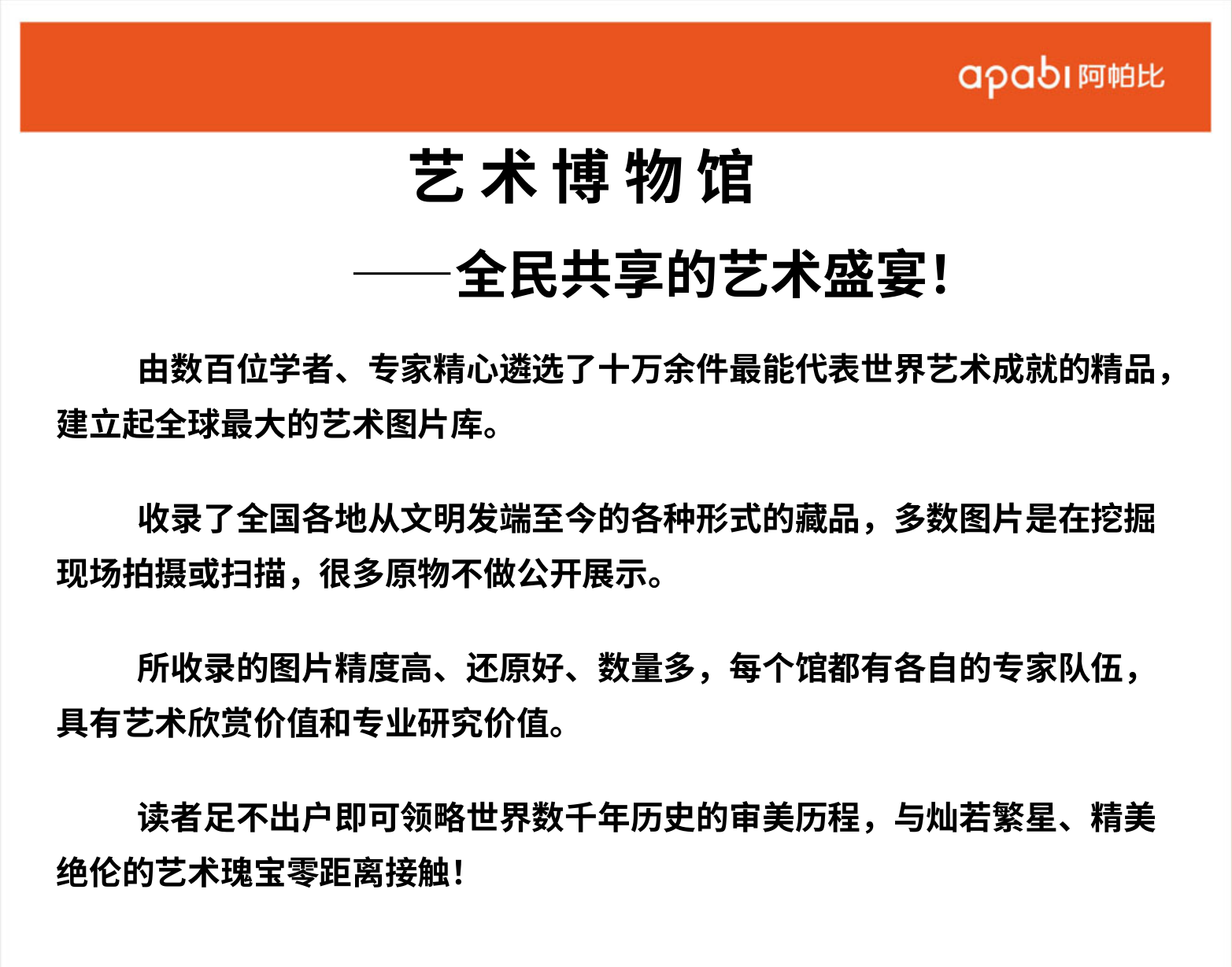

艺 术 博 物 馆
              ——全民共享的艺术盛宴！
由数百位学者、专家精心遴选了十万余件最能代表世界艺术成就的精品，建立起全球最大的艺术图片库。
收录了全国各地从文明发端至今的各种形式的藏品，多数图片是在挖掘现场拍摄或扫描，很多原物不做公开展示。
所收录的图片精度高、还原好、数量多，每个馆都有各自的专家队伍，具有艺术欣赏价值和专业研究价值。
读者足不出户即可领略世界数千年历史的审美历程，与灿若繁星、精美绝伦的艺术瑰宝零距离接触！